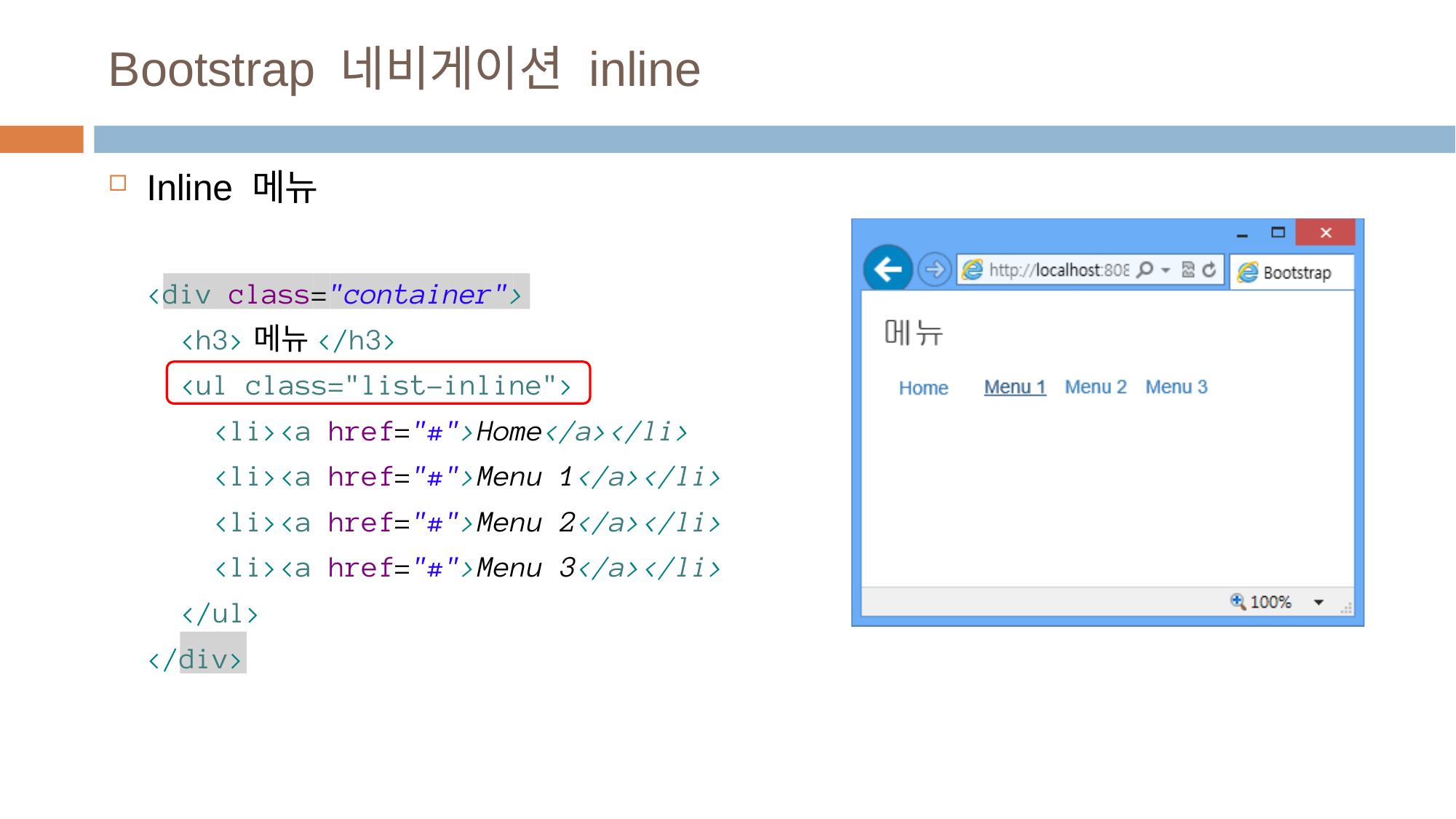

# Bootstrap 네비게이션 inline
Inline 메뉴

<div class="container">
<h3>메뉴</h3>
<ul class="list-inline">
<li><a href="#">Home</a></li>
<li><a href="#">Menu 1</a></li>
<li><a href="#">Menu 2</a></li>
<li><a href="#">Menu 3</a></li>
</ul>
</div>